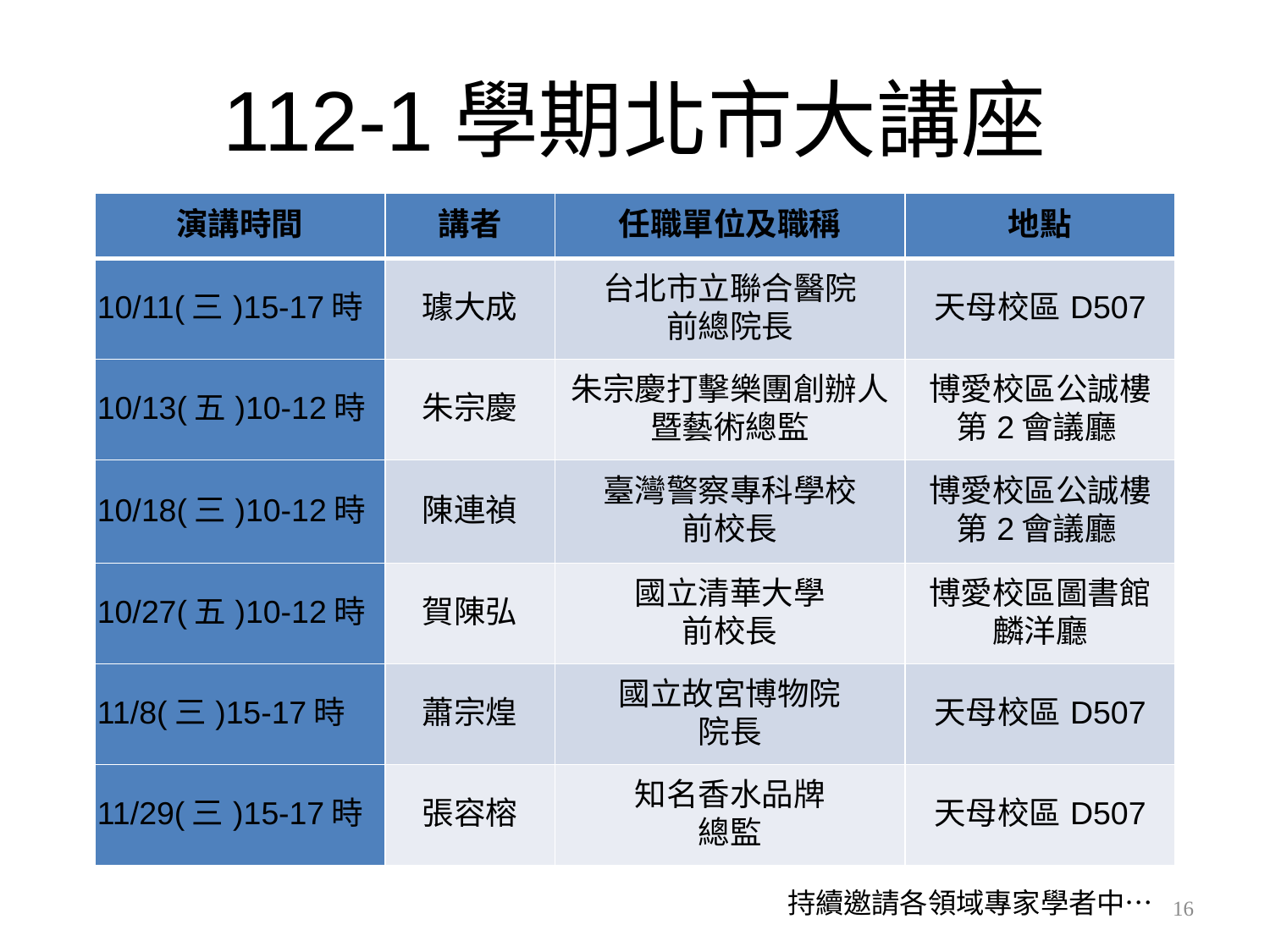

# 112-1學期北市大講座
| 演講時間 | 講者 | 任職單位及職稱 | 地點 |
| --- | --- | --- | --- |
| 10/11(三)15-17時 | 璩大成 | 台北市立聯合醫院 前總院長 | 天母校區D507 |
| 10/13(五)10-12時 | 朱宗慶 | 朱宗慶打擊樂團創辦人 暨藝術總監 | 博愛校區公誠樓 第2會議廳 |
| 10/18(三)10-12時 | 陳連禎 | 臺灣警察專科學校 前校長 | 博愛校區公誠樓 第2會議廳 |
| 10/27(五)10-12時 | 賀陳弘 | 國立清華大學 前校長 | 博愛校區圖書館 麟洋廳 |
| 11/8(三)15-17時 | 蕭宗煌 | 國立故宮博物院 院長 | 天母校區D507 |
| 11/29(三)15-17時 | 張容榕 | 知名香水品牌 總監 | 天母校區D507 |
持續邀請各領域專家學者中…
16